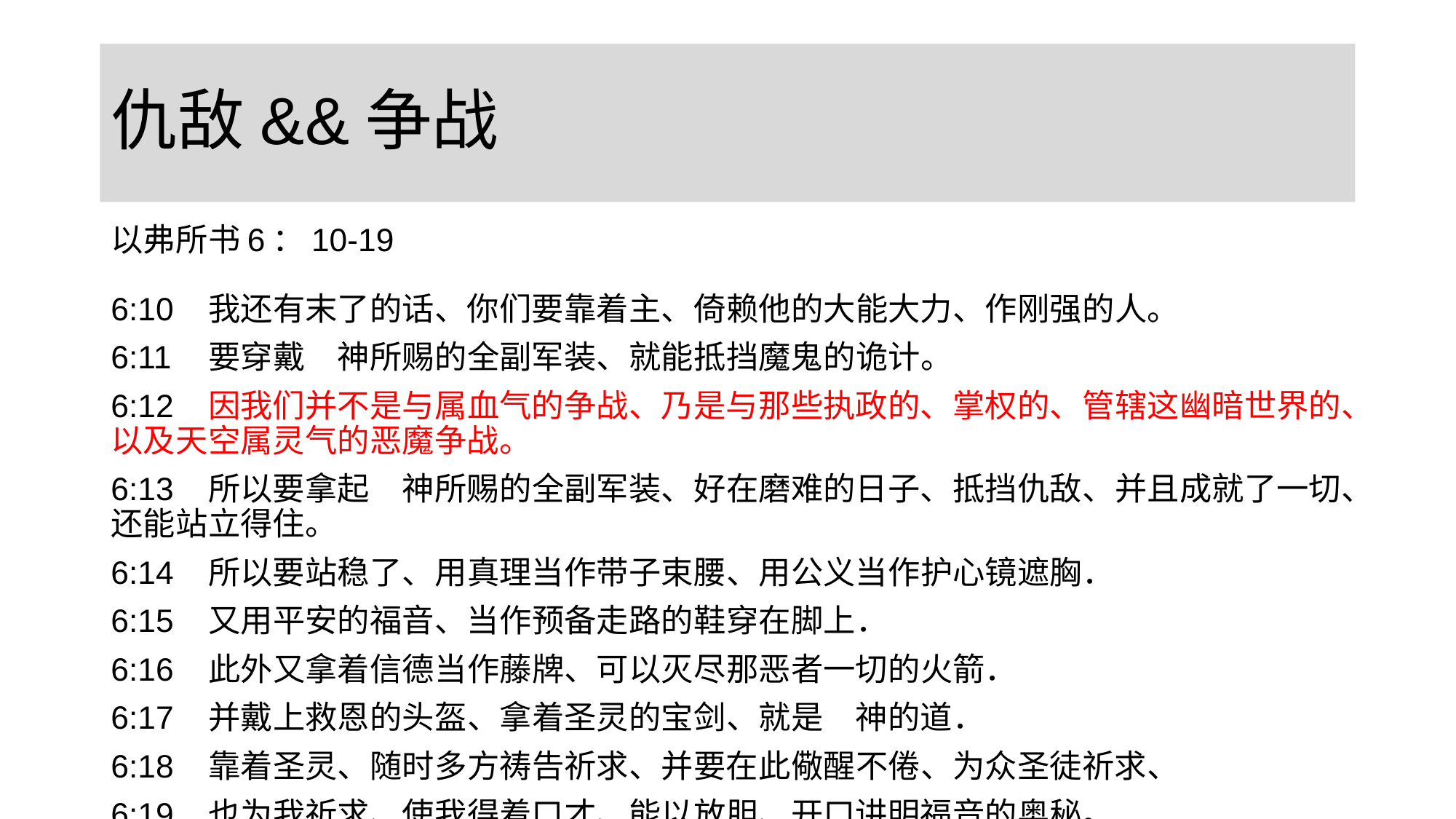

# 仇敌&&争战
以弗所书6：10-19

6:10	我还有末了的话、你们要靠着主、倚赖他的大能大力、作刚强的人。
6:11	要穿戴　神所赐的全副军装、就能抵挡魔鬼的诡计。
6:12	因我们并不是与属血气的争战、乃是与那些执政的、掌权的、管辖这幽暗世界的、以及天空属灵气的恶魔争战。
6:13	所以要拿起　神所赐的全副军装、好在磨难的日子、抵挡仇敌、并且成就了一切、还能站立得住。
6:14	所以要站稳了、用真理当作带子束腰、用公义当作护心镜遮胸．
6:15	又用平安的福音、当作预备走路的鞋穿在脚上．
6:16	此外又拿着信德当作藤牌、可以灭尽那恶者一切的火箭．
6:17	并戴上救恩的头盔、拿着圣灵的宝剑、就是　神的道．
6:18	靠着圣灵、随时多方祷告祈求、并要在此儆醒不倦、为众圣徒祈求、
6:19	也为我祈求、使我得着口才、能以放胆、开口讲明福音的奥秘。